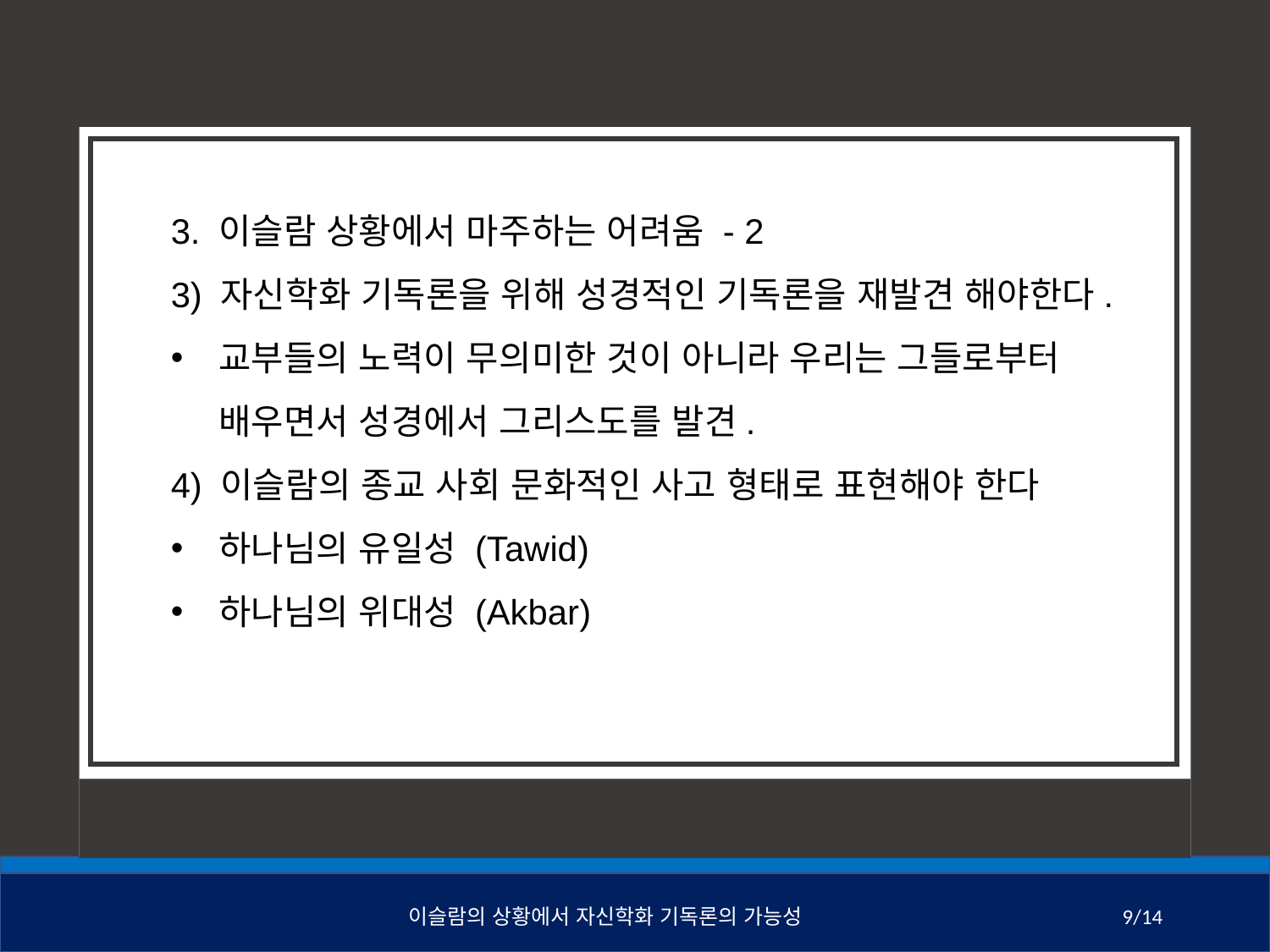

3. 이슬람 상황에서 마주하는 어려움 - 2
3) 자신학화 기독론을 위해 성경적인 기독론을 재발견 해야한다.
교부들의 노력이 무의미한 것이 아니라 우리는 그들로부터 배우면서 성경에서 그리스도를 발견.
4) 이슬람의 종교 사회 문화적인 사고 형태로 표현해야 한다
하나님의 유일성 (Tawid)
하나님의 위대성 (Akbar)

이슬람의 상황에서 자신학화 기독론의 가능성
9/14